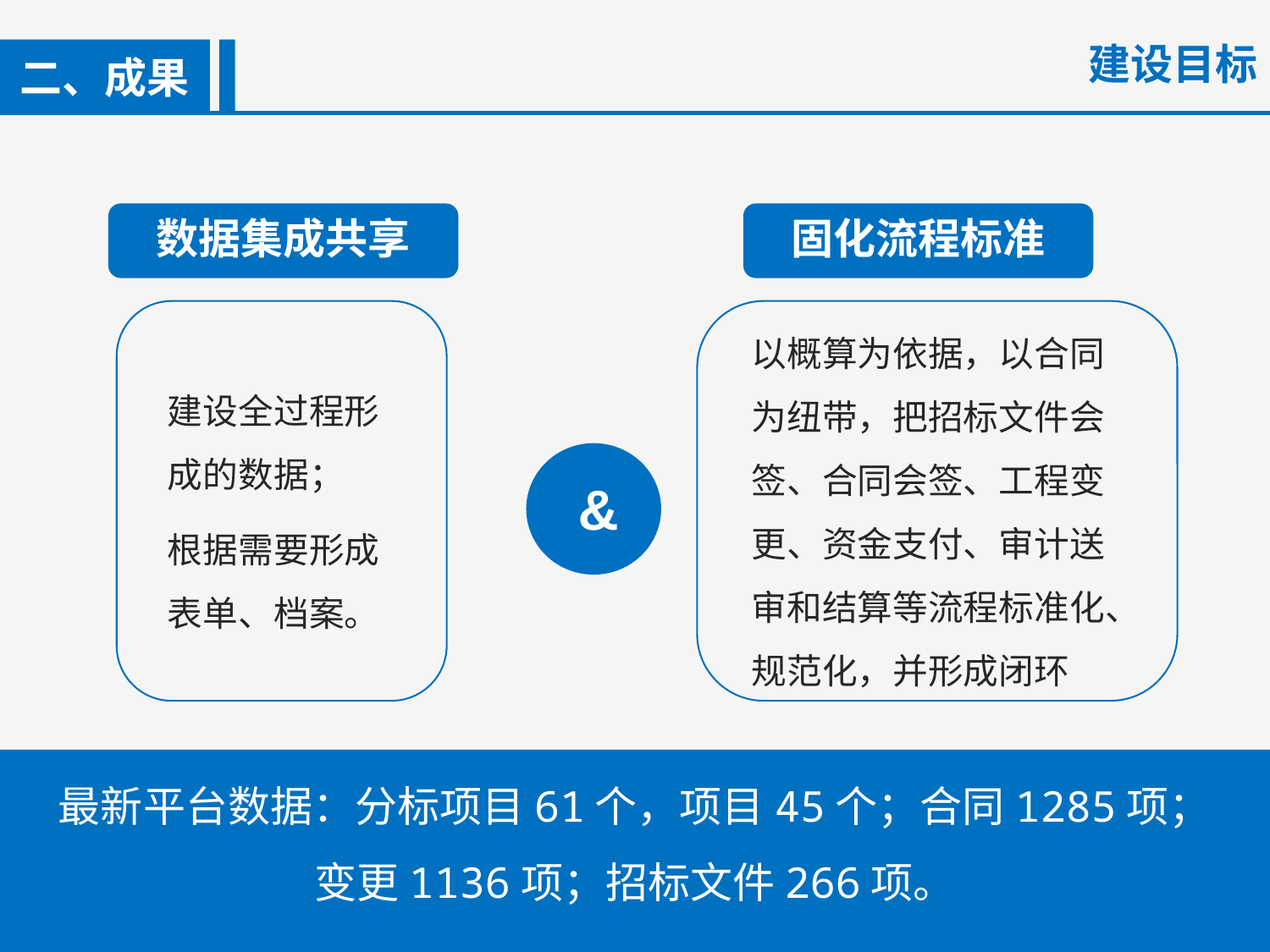

建设目标
二、成果

数据集成共享
固化流程标准
建设全过程形成的数据；
根据需要形成表单、档案。
以概算为依据，以合同为纽带，把招标文件会签、合同会签、工程变更、资金支付、审计送审和结算等流程标准化、规范化，并形成闭环

&
最新平台数据：分标项目61个，项目45个；合同1285项；
变更1136项；招标文件266项。